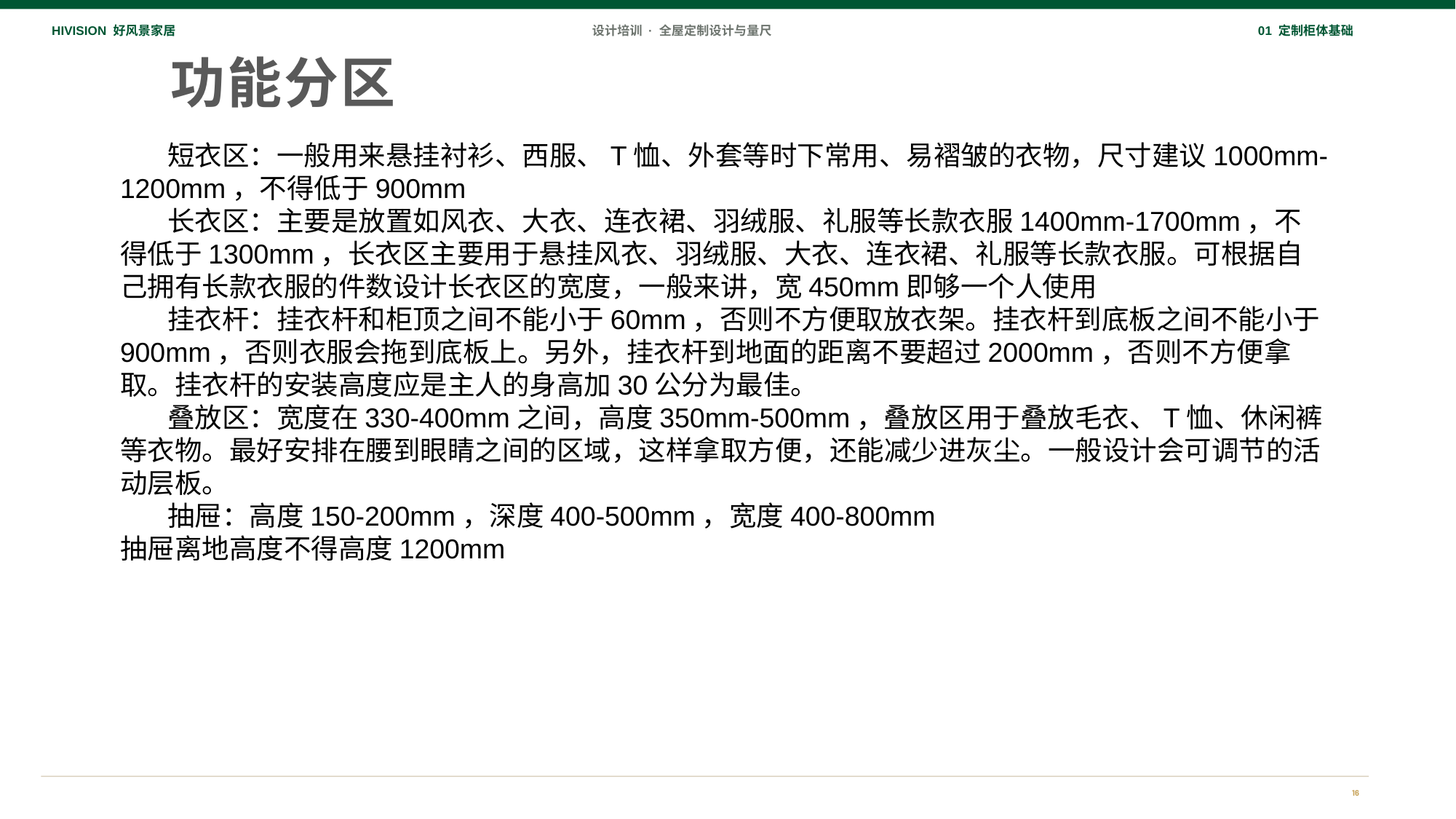

HIVISION 好风景家居
设计培训 · 全屋定制设计与量尺
01 定制柜体基础
功能分区
短衣区：一般用来悬挂衬衫、西服、T恤、外套等时下常用、易褶皱的衣物，尺寸建议1000mm-1200mm，不得低于900mm
长衣区：主要是放置如风衣、大衣、连衣裙、羽绒服、礼服等长款衣服1400mm-1700mm，不得低于1300mm，长衣区主要用于悬挂风衣、羽绒服、大衣、连衣裙、礼服等长款衣服。可根据自己拥有长款衣服的件数设计长衣区的宽度，一般来讲，宽450mm即够一个人使用
挂衣杆：挂衣杆和柜顶之间不能小于60mm，否则不方便取放衣架。挂衣杆到底板之间不能小于900mm，否则衣服会拖到底板上。另外，挂衣杆到地面的距离不要超过2000mm，否则不方便拿取。挂衣杆的安装高度应是主人的身高加30公分为最佳。
叠放区：宽度在330-400mm之间，高度350mm-500mm，叠放区用于叠放毛衣、T恤、休闲裤等衣物。最好安排在腰到眼睛之间的区域，这样拿取方便，还能减少进灰尘。一般设计会可调节的活动层板。
抽屉：高度150-200mm，深度400-500mm，宽度400-800mm
抽屉离地高度不得高度1200mm

16